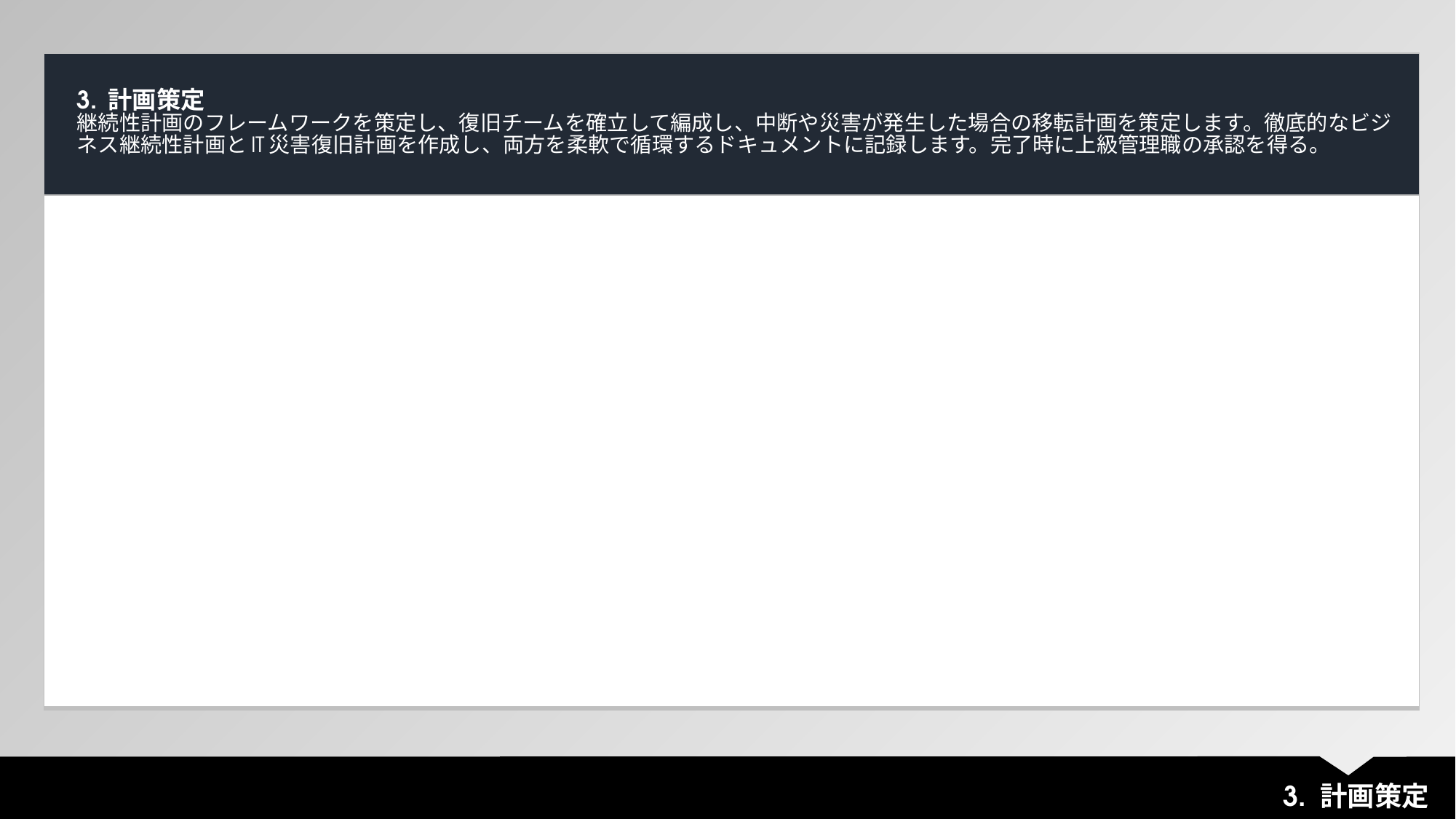

| 3. 計画策定 継続性計画のフレームワークを策定し、復旧チームを確立して編成し、中断や災害が発生した場合の移転計画を策定します。徹底的なビジネス継続性計画とIT災害復旧計画を作成し、両方を柔軟で循環するドキュメントに記録します。完了時に上級管理職の承認を得る。 |
| --- |
|  |

3. 計画策定